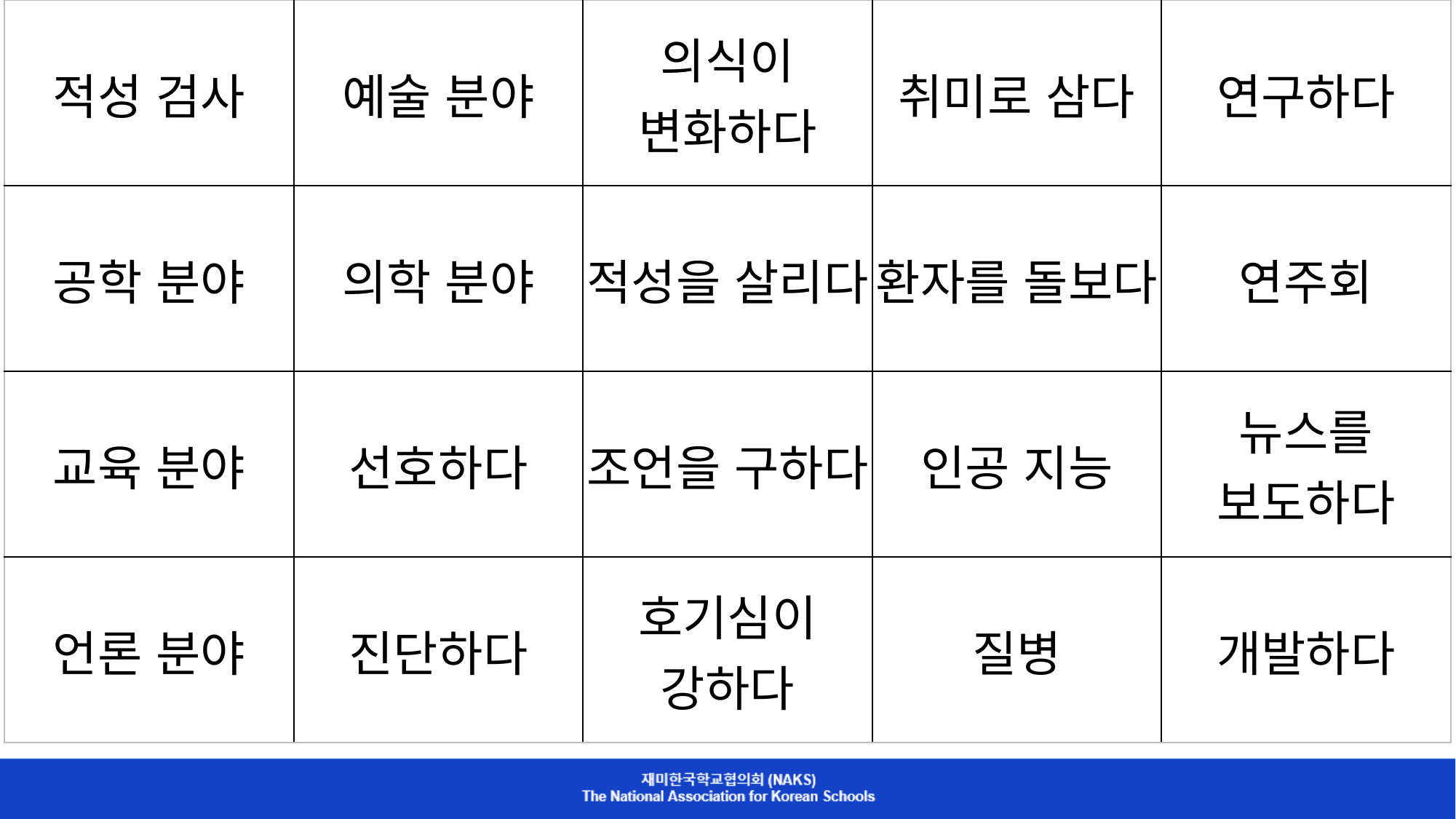

| 적성 검사 | 예술 분야 | 의식이 변화하다 | 취미로 삼다 | 연구하다 |
| --- | --- | --- | --- | --- |
| 공학 분야 | 의학 분야 | 적성을 살리다 | 환자를 돌보다 | 연주회 |
| 교육 분야 | 선호하다 | 조언을 구하다 | 인공 지능 | 뉴스를 보도하다 |
| 언론 분야 | 진단하다 | 호기심이 강하다 | 질병 | 개발하다 |